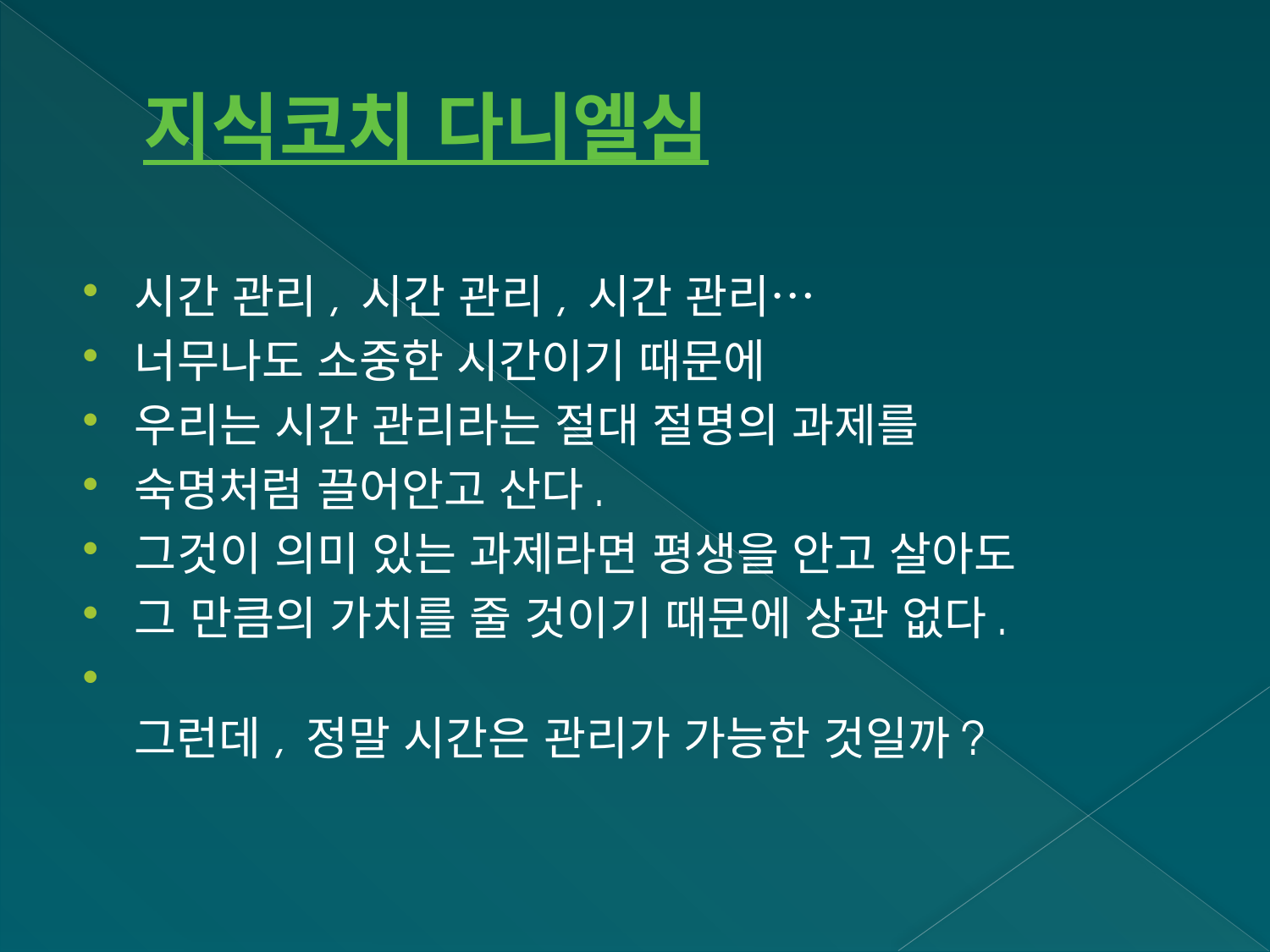

# 지식코치 다니엘심
시간 관리, 시간 관리, 시간 관리…
너무나도 소중한 시간이기 때문에
우리는 시간 관리라는 절대 절명의 과제를
숙명처럼 끌어안고 산다.
그것이 의미 있는 과제라면 평생을 안고 살아도
그 만큼의 가치를 줄 것이기 때문에 상관 없다.
그런데, 정말 시간은 관리가 가능한 것일까?